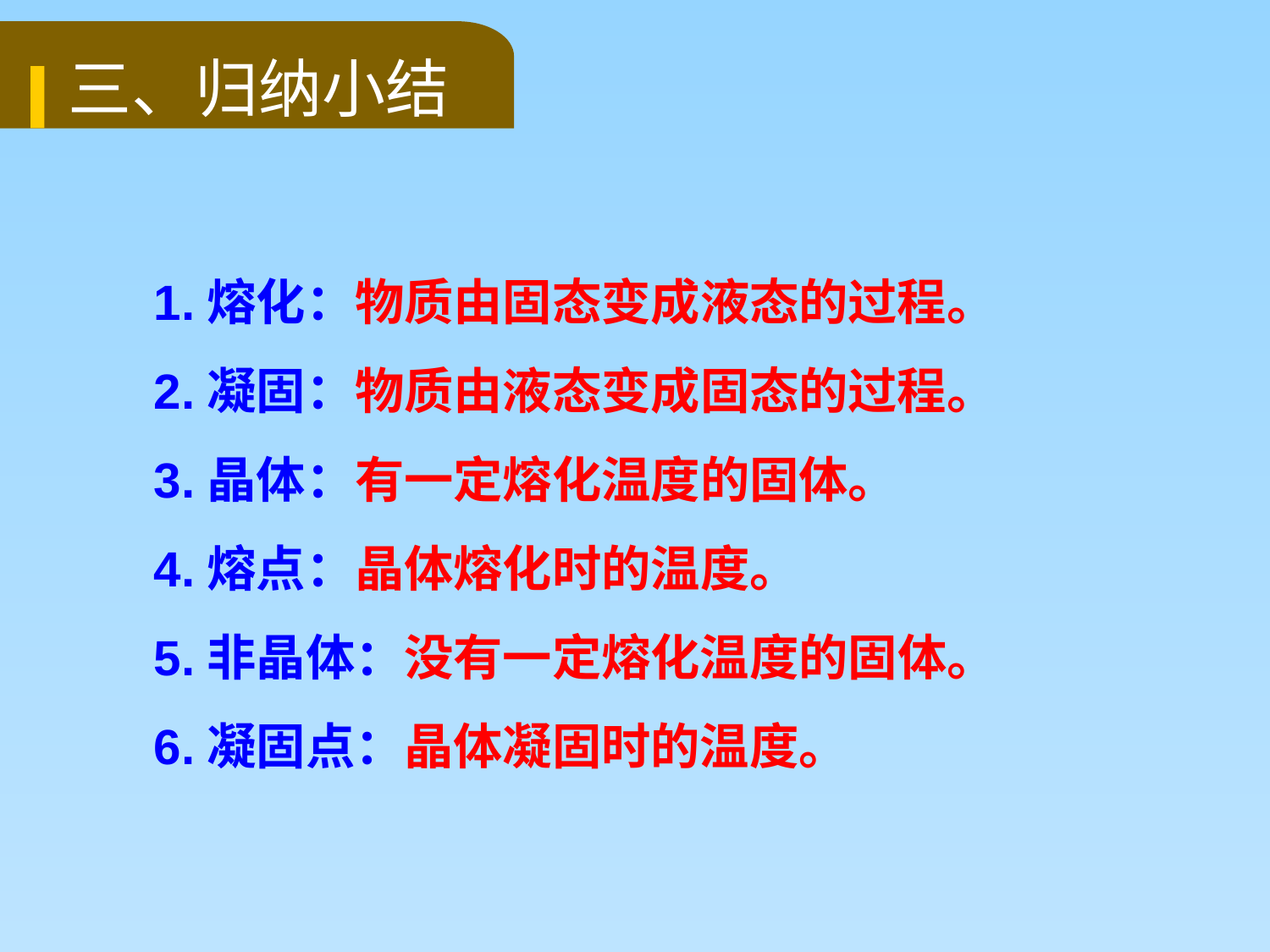

三、归纳小结

1.熔化：物质由固态变成液态的过程。
2.凝固：物质由液态变成固态的过程。
3.晶体：有一定熔化温度的固体。
4.熔点：晶体熔化时的温度。
5.非晶体：没有一定熔化温度的固体。
6.凝固点：晶体凝固时的温度。